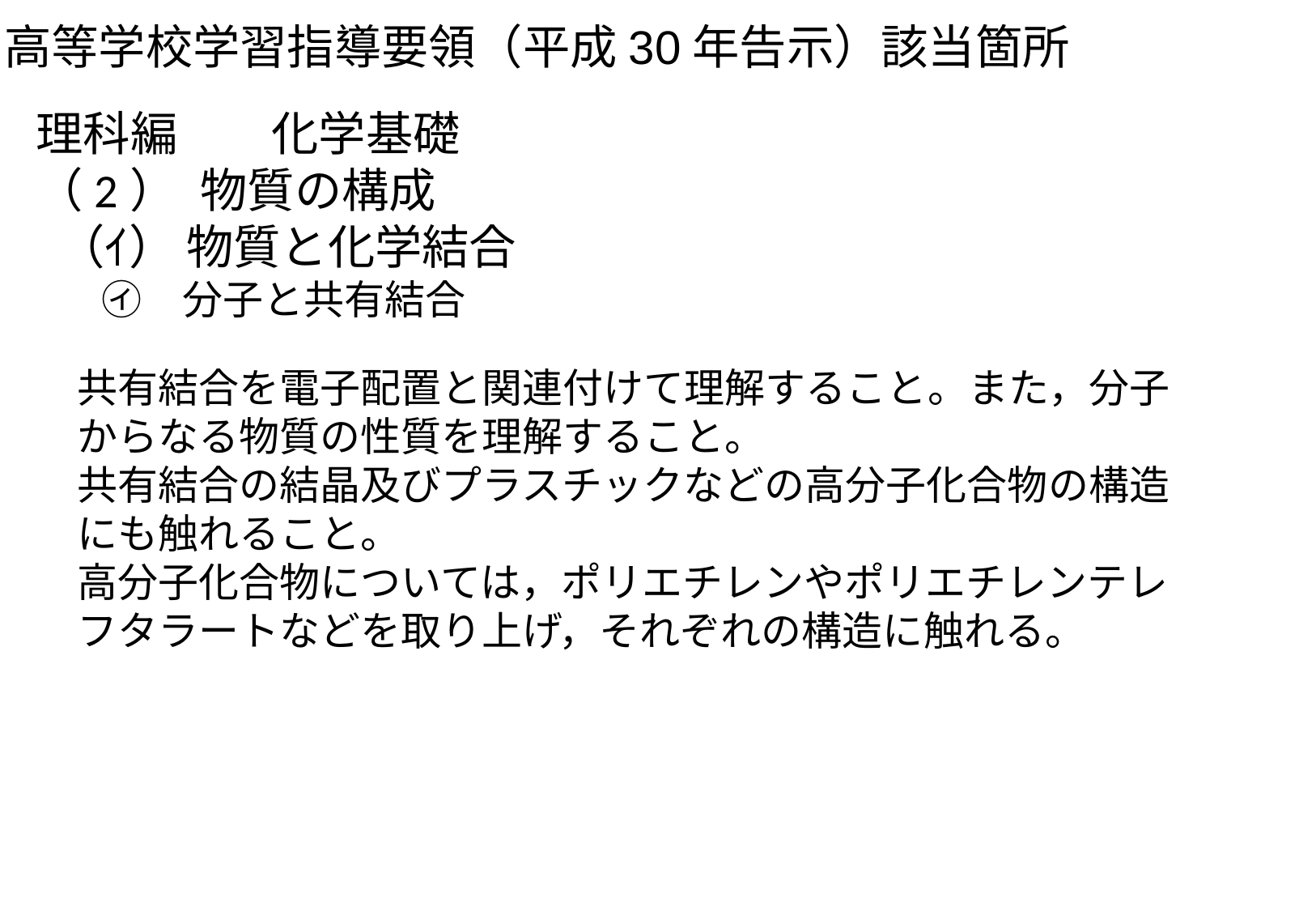

高等学校学習指導要領（平成30年告示）該当箇所
理科編　　化学基礎
（2） 物質の構成
 （ｲ） 物質と化学結合
　㋑　分子と共有結合
共有結合を電子配置と関連付けて理解すること。また，分子からなる物質の性質を理解すること。
共有結合の結晶及びプラスチックなどの高分子化合物の構造にも触れること。
高分子化合物については，ポリエチレンやポリエチレンテレフタラートなどを取り上げ，それぞれの構造に触れる。